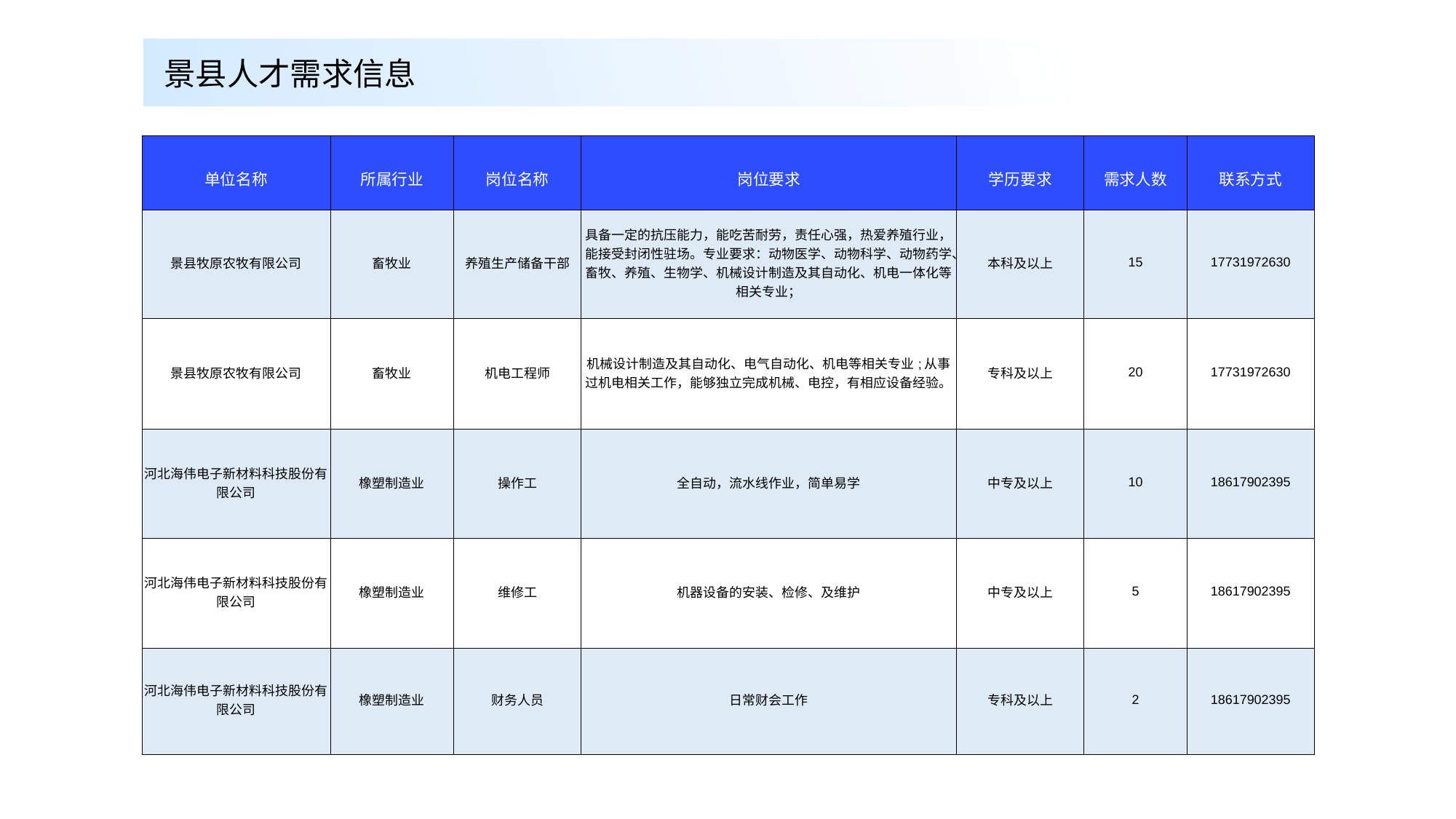

景县人才需求信息
| 单位名称 | 所属行业 | 岗位名称 | 岗位要求 | 学历要求 | 需求人数 | 联系方式 |
| --- | --- | --- | --- | --- | --- | --- |
| 景县牧原农牧有限公司 | 畜牧业 | 养殖生产储备干部 | 具备一定的抗压能力，能吃苦耐劳，责任心强，热爱养殖行业，能接受封闭性驻场。专业要求：动物医学、动物科学、动物药学、畜牧、养殖、生物学、机械设计制造及其自动化、机电一体化等相关专业； | 本科及以上 | 15 | 17731972630 |
| 景县牧原农牧有限公司 | 畜牧业 | 机电工程师 | 机械设计制造及其自动化、电气自动化、机电等相关专业;从事过机电相关工作，能够独立完成机械、电控，有相应设备经验。 | 专科及以上 | 20 | 17731972630 |
| 河北海伟电子新材料科技股份有限公司 | 橡塑制造业 | 操作工 | 全自动，流水线作业，简单易学 | 中专及以上 | 10 | 18617902395 |
| 河北海伟电子新材料科技股份有限公司 | 橡塑制造业 | 维修工 | 机器设备的安装、检修、及维护 | 中专及以上 | 5 | 18617902395 |
| 河北海伟电子新材料科技股份有限公司 | 橡塑制造业 | 财务人员 | 日常财会工作 | 专科及以上 | 2 | 18617902395 |
47